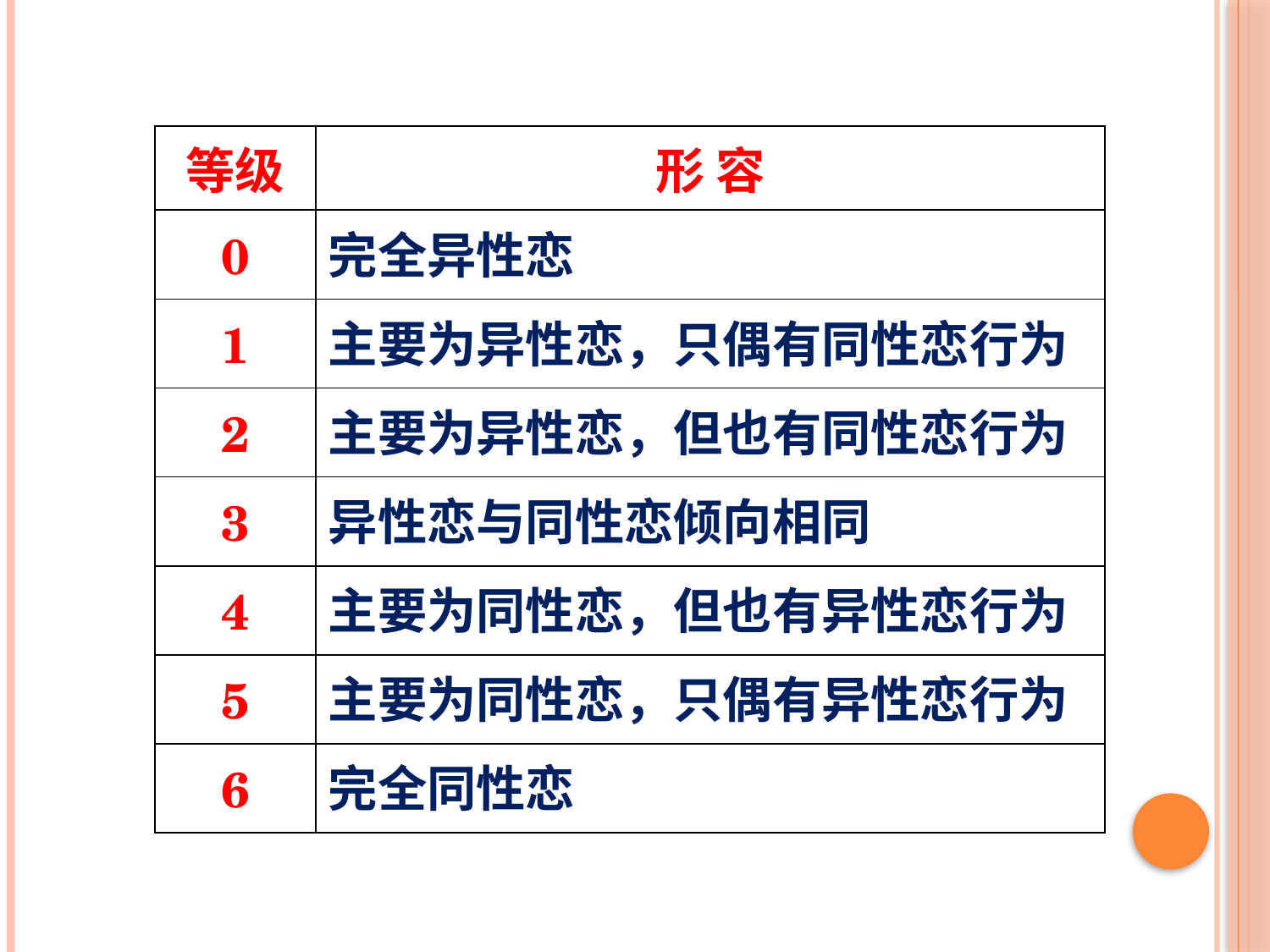

| 等级 | 形 容 |
| --- | --- |
| 0 | 完全异性恋 |
| 1 | 主要为异性恋，只偶有同性恋行为 |
| 2 | 主要为异性恋，但也有同性恋行为 |
| 3 | 异性恋与同性恋倾向相同 |
| 4 | 主要为同性恋，但也有异性恋行为 |
| 5 | 主要为同性恋，只偶有异性恋行为 |
| 6 | 完全同性恋 |